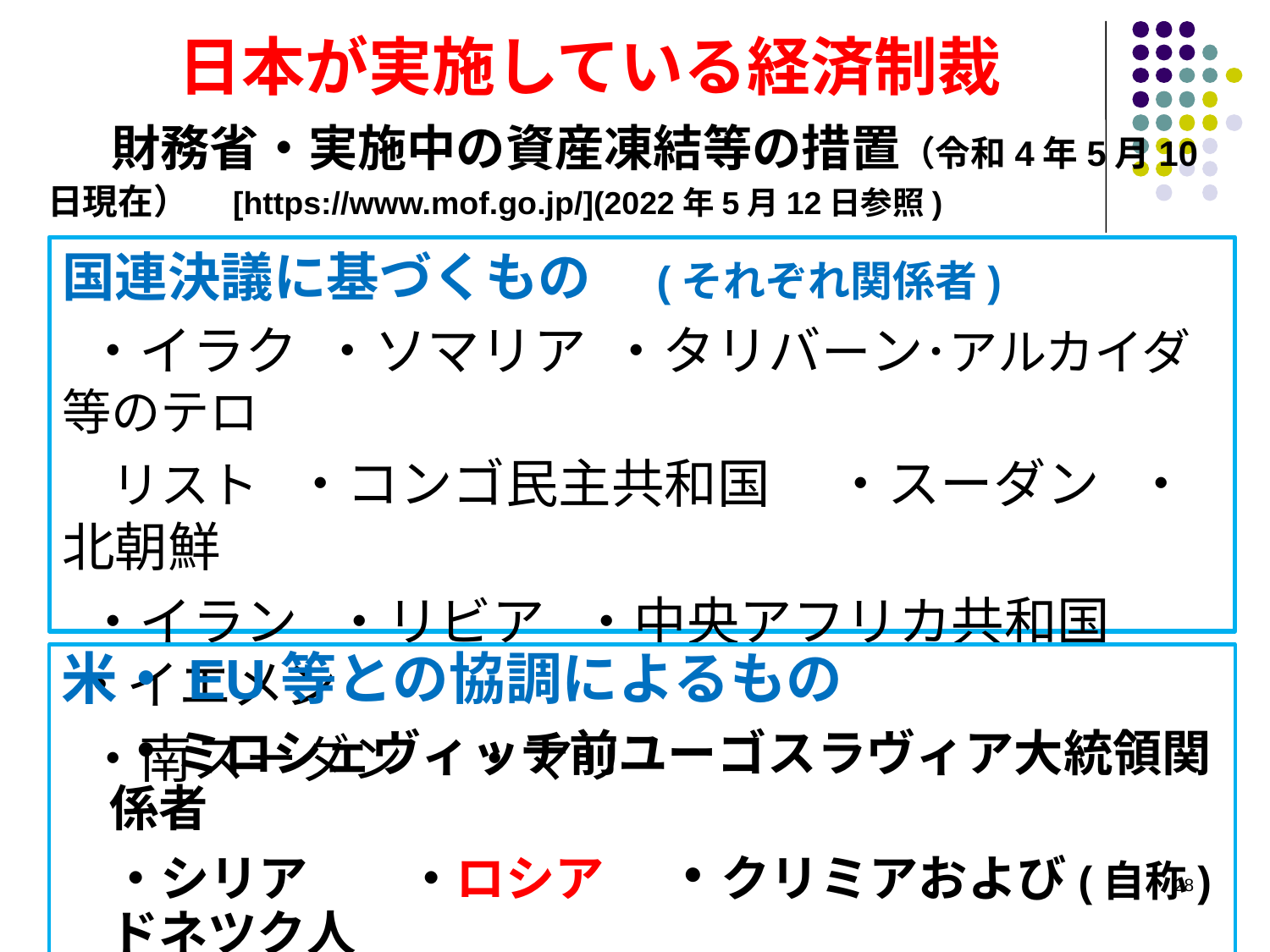

# 日本が実施している経済制裁 　財務省・実施中の資産凍結等の措置（令和4年5月10日現在）　[https://www.mof.go.jp/](2022年5月12日参照)
国連決議に基づくもの　(それぞれ関係者)
 ・イラク  ・ソマリア  ・タリバーン･アルカイダ等のテロ
　リスト   ・コンゴ民主共和国　 ・スーダン   ・ 北朝鮮
 ・イラン   ・リビア   ・中央アフリカ共和国　 ・イエメン
 ・南スーダン　 ・マリ
米・EU等との協調によるもの
　・ミロシェヴィッチ前ユーゴスラヴィア大統領関係者
　・シリア　　・ロシア　 ・クリミアおよび(自称)ドネツク人
　　民共和国とルハンスク人民共和国 　・ベラルーシ
28